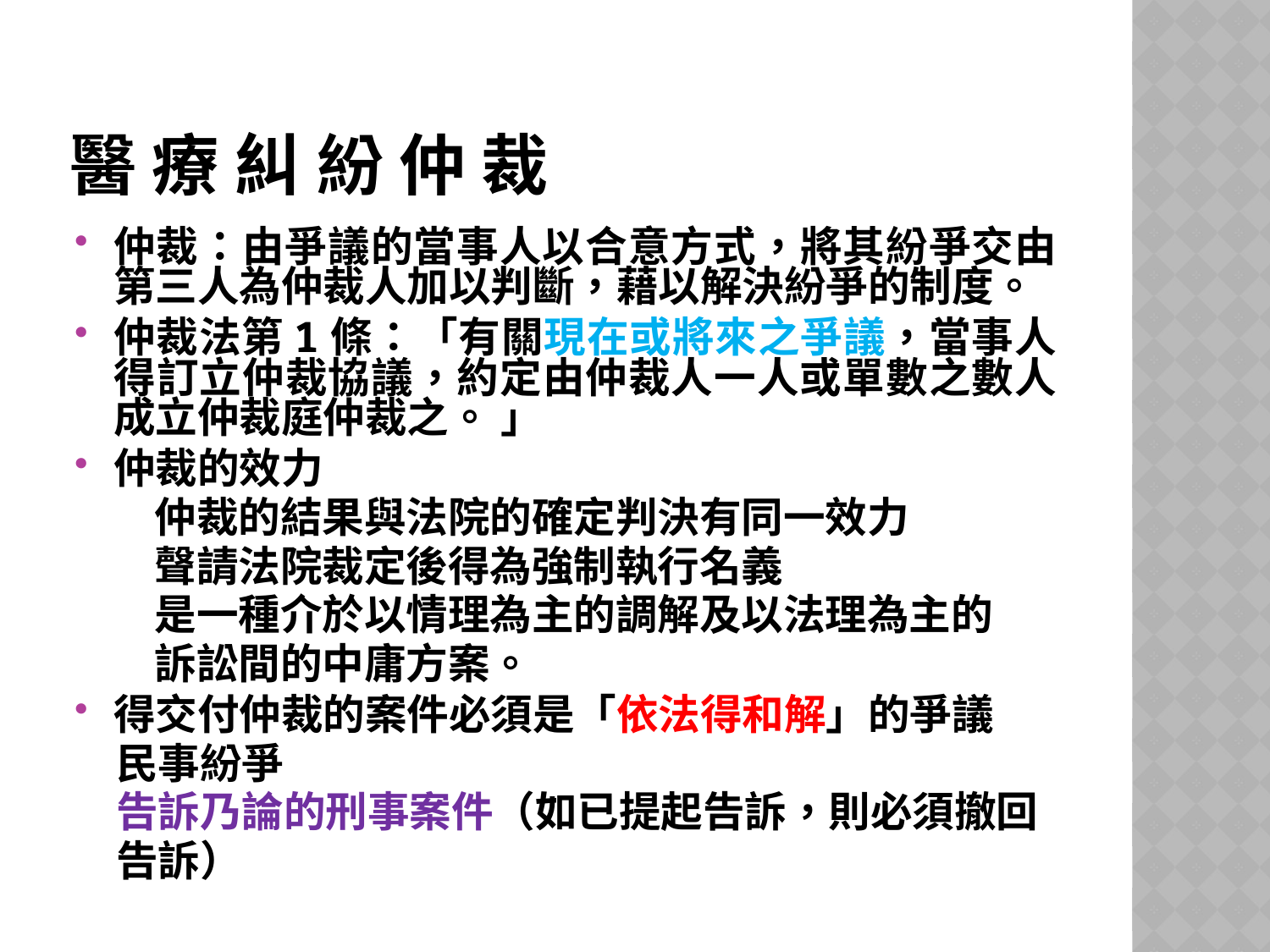

# 醫 療 糾 紛 仲 裁
仲裁：由爭議的當事人以合意方式，將其紛爭交由第三人為仲裁人加以判斷，藉以解決紛爭的制度。
仲裁法第1條：「有關現在或將來之爭議，當事人得訂立仲裁協議，約定由仲裁人一人或單數之數人成立仲裁庭仲裁之。 」
仲裁的效力
   仲裁的結果與法院的確定判決有同一效力
   聲請法院裁定後得為強制執行名義
   是一種介於以情理為主的調解及以法理為主的
   訴訟間的中庸方案。
得交付仲裁的案件必須是「依法得和解」的爭議
民事紛爭
告訴乃論的刑事案件（如已提起告訴，則必須撤回
告訴）